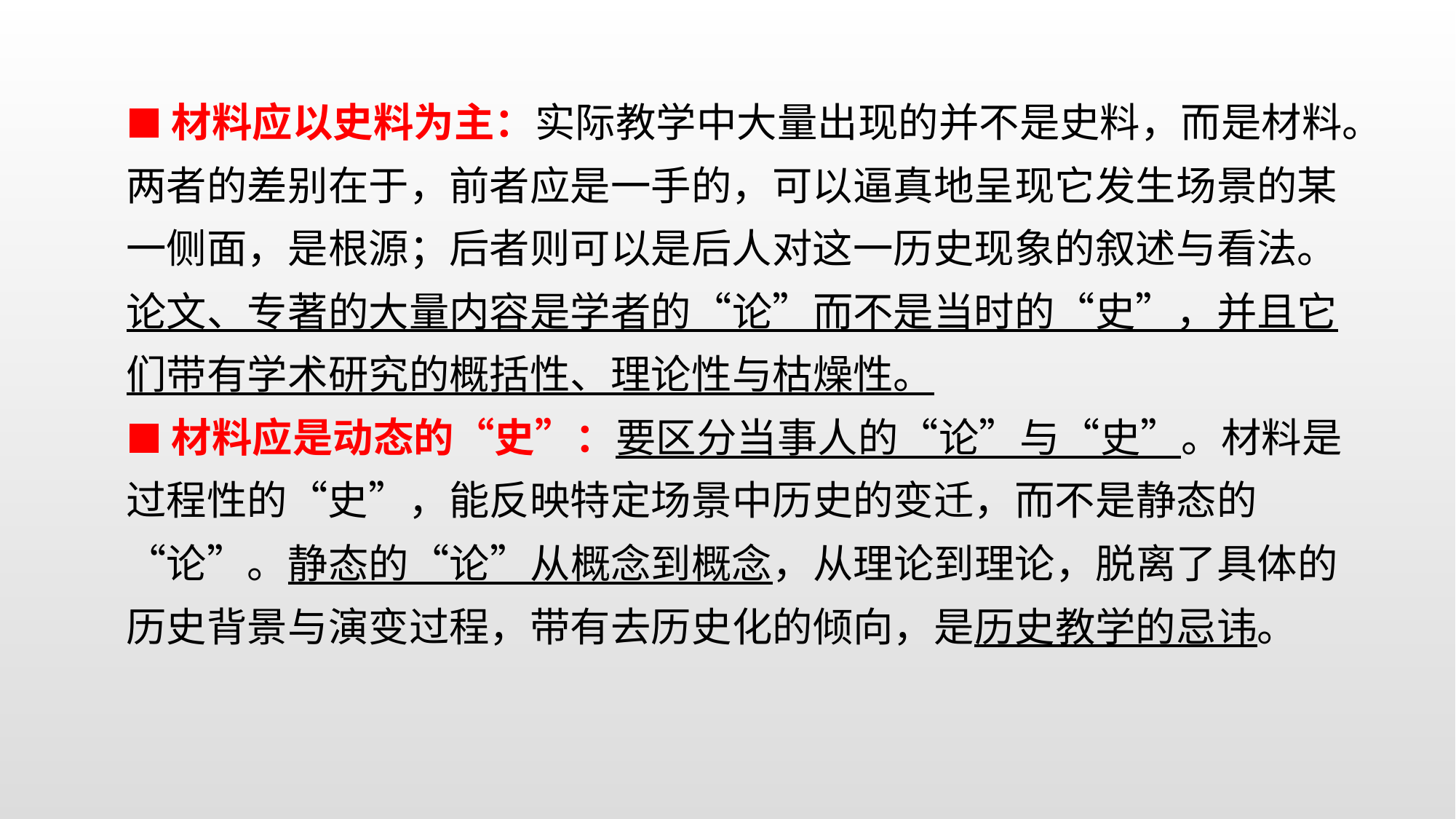

■材料应以史料为主：实际教学中大量出现的并不是史料，而是材料。两者的差别在于，前者应是一手的，可以逼真地呈现它发生场景的某一侧面，是根源；后者则可以是后人对这一历史现象的叙述与看法。论文、专著的大量内容是学者的“论”而不是当时的“史”，并且它们带有学术研究的概括性、理论性与枯燥性。
■材料应是动态的“史”：要区分当事人的“论”与“史”。材料是过程性的“史”，能反映特定场景中历史的变迁，而不是静态的“论”。静态的“论”从概念到概念，从理论到理论，脱离了具体的历史背景与演变过程，带有去历史化的倾向，是历史教学的忌讳。